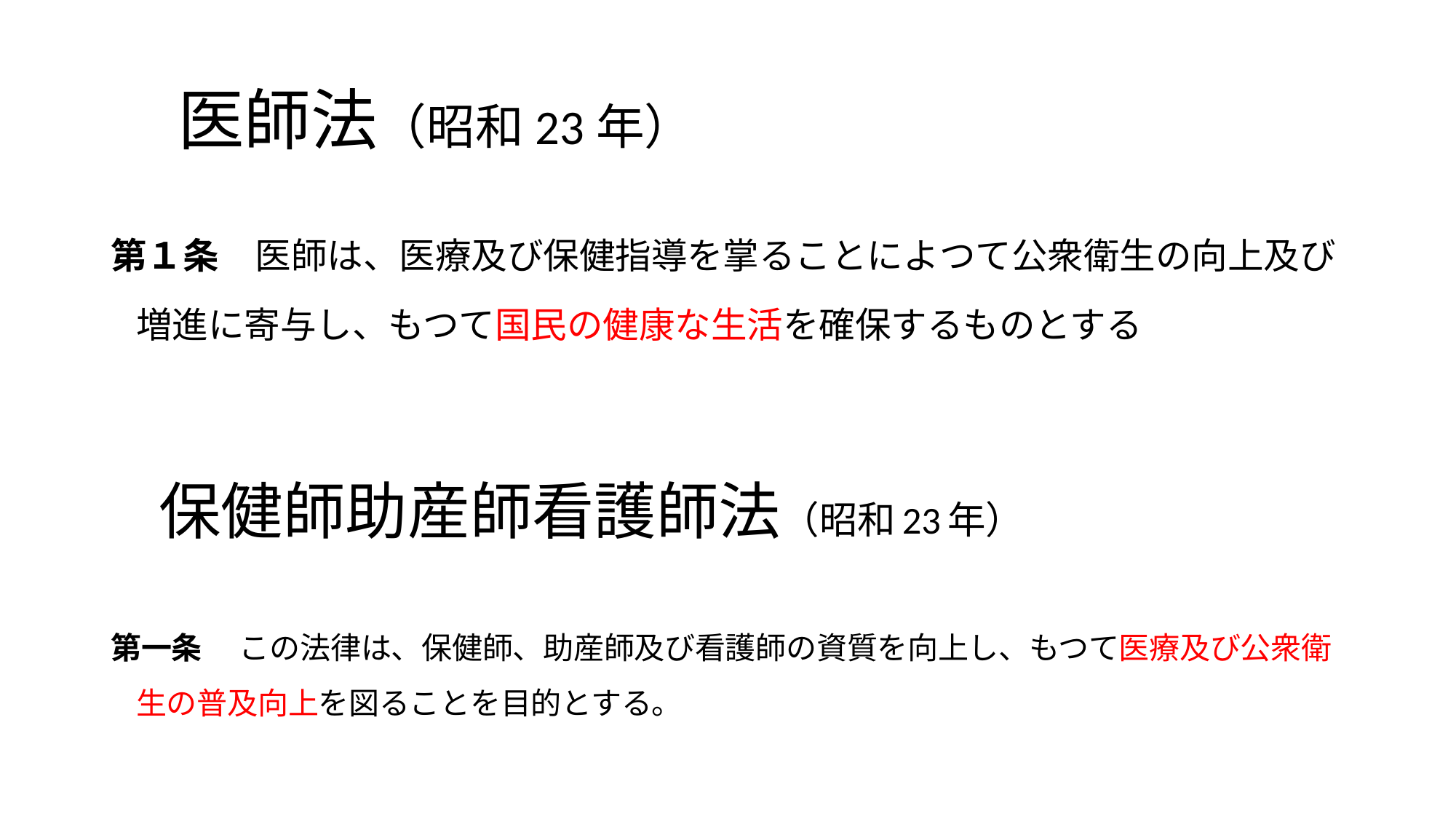

# 医師法（昭和23年）
第１条　医師は、医療及び保健指導を掌ることによつて公衆衛生の向上及び増進に寄与し、もつて国民の健康な生活を確保するものとする

　保健師助産師看護師法（昭和23年）

第一条 　この法律は、保健師、助産師及び看護師の資質を向上し、もつて医療及び公衆衛生の普及向上を図ることを目的とする。